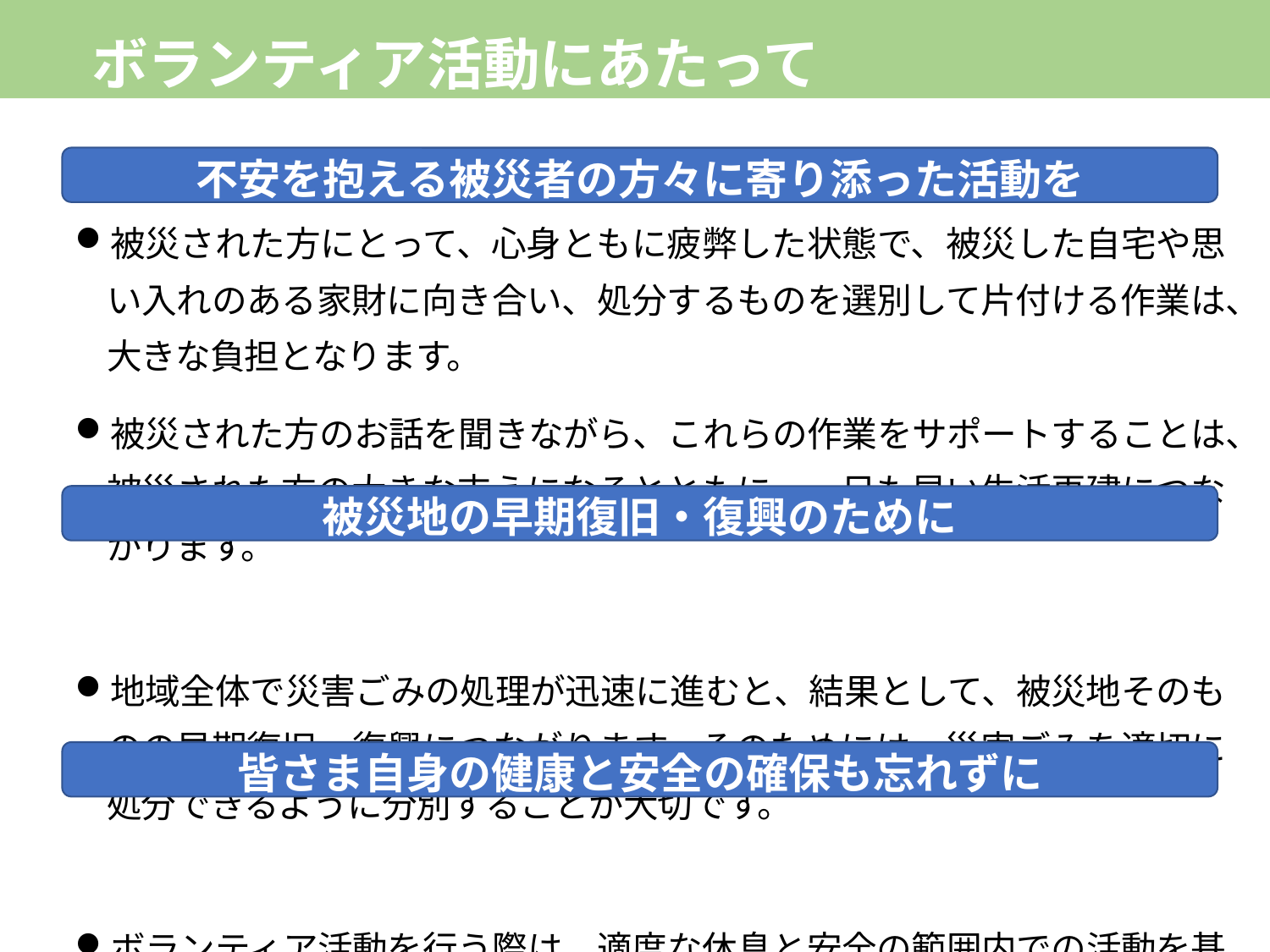

# ボランティア活動にあたって

被災された方にとって、心身ともに疲弊した状態で、被災した自宅や思い入れのある家財に向き合い、処分するものを選別して片付ける作業は、大きな負担となります。
被災された方のお話を聞きながら、これらの作業をサポートすることは、被災された方の大きな支えになるとともに、一日も早い生活再建につながります。

地域全体で災害ごみの処理が迅速に進むと、結果として、被災地そのものの早期復旧・復興につながります。そのためには、災害ごみを適切に処分できるように分別することが大切です。

ボランティア活動を行う際は、適度な休息と安全の範囲内での活動を基本に、　　皆さん自身の健康と安全にご留意のうえで、作業をお願いいたします。
不安を抱える被災者の方々に寄り添った活動を
被災地の早期復旧・復興のために
皆さま自身の健康と安全の確保も忘れずに